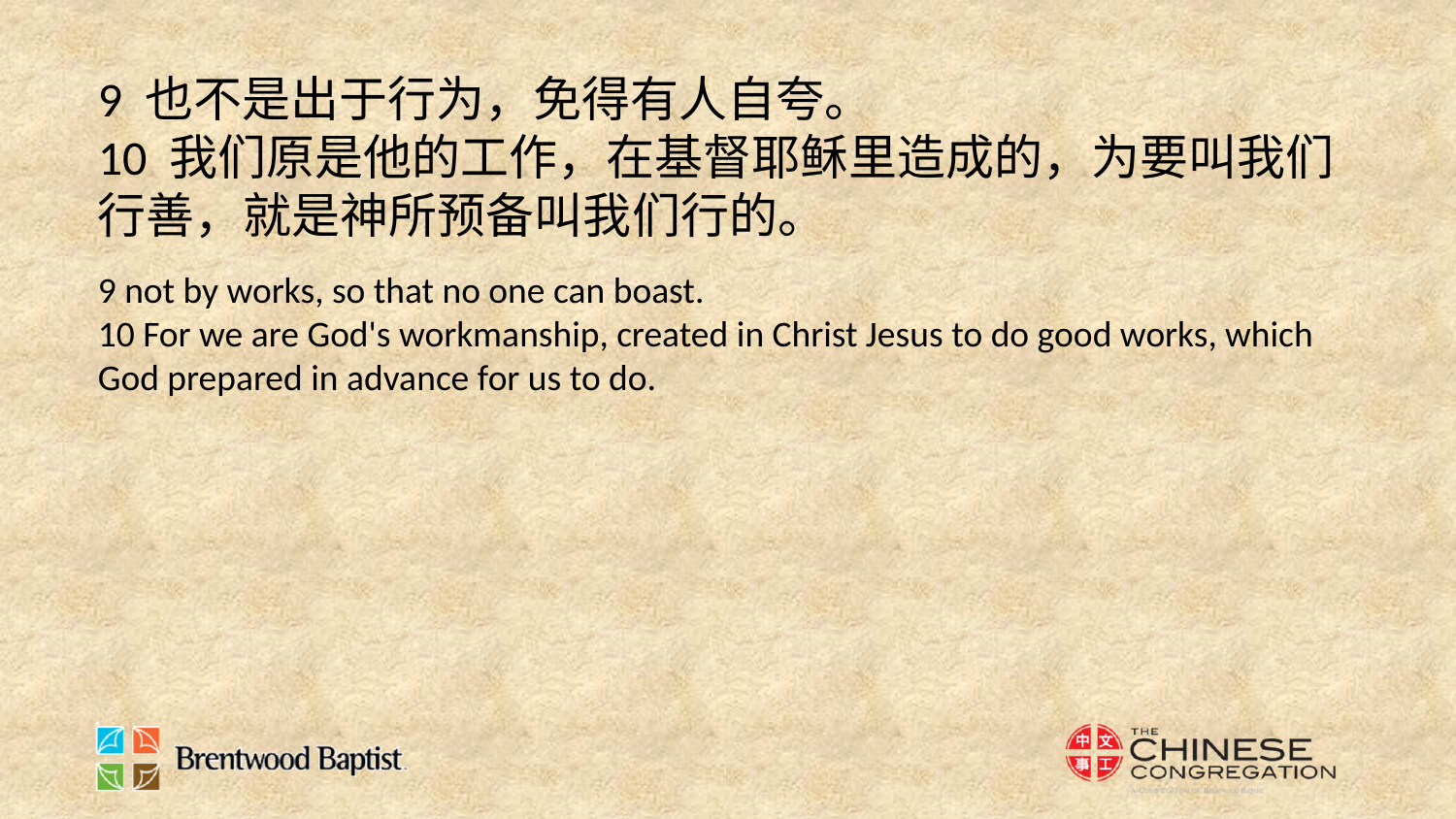

9 也不是出于行为，免得有人自夸。
10 我们原是他的工作，在基督耶稣里造成的，为要叫我们行善，就是神所预备叫我们行的。

9 not by works, so that no one can boast.
10 For we are God's workmanship, created in Christ Jesus to do good works, which God prepared in advance for us to do.